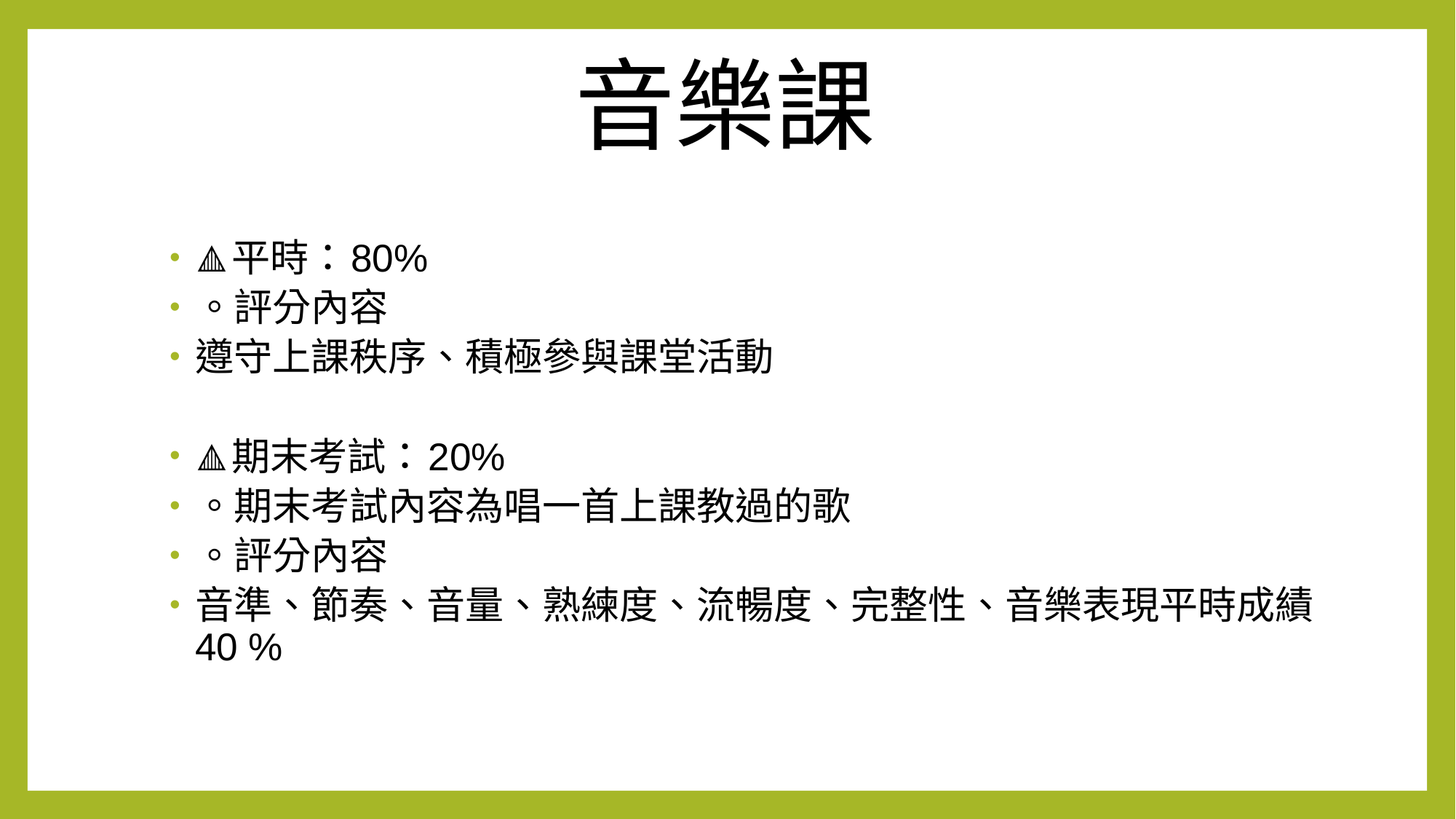

# 音樂課

🔺平時：80%
。評分內容
遵守上課秩序、積極參與課堂活動

🔺期末考試：20%
。期末考試內容為唱一首上課教過的歌
。評分內容
音準、節奏、音量、熟練度、流暢度、完整性、音樂表現平時成績40 %